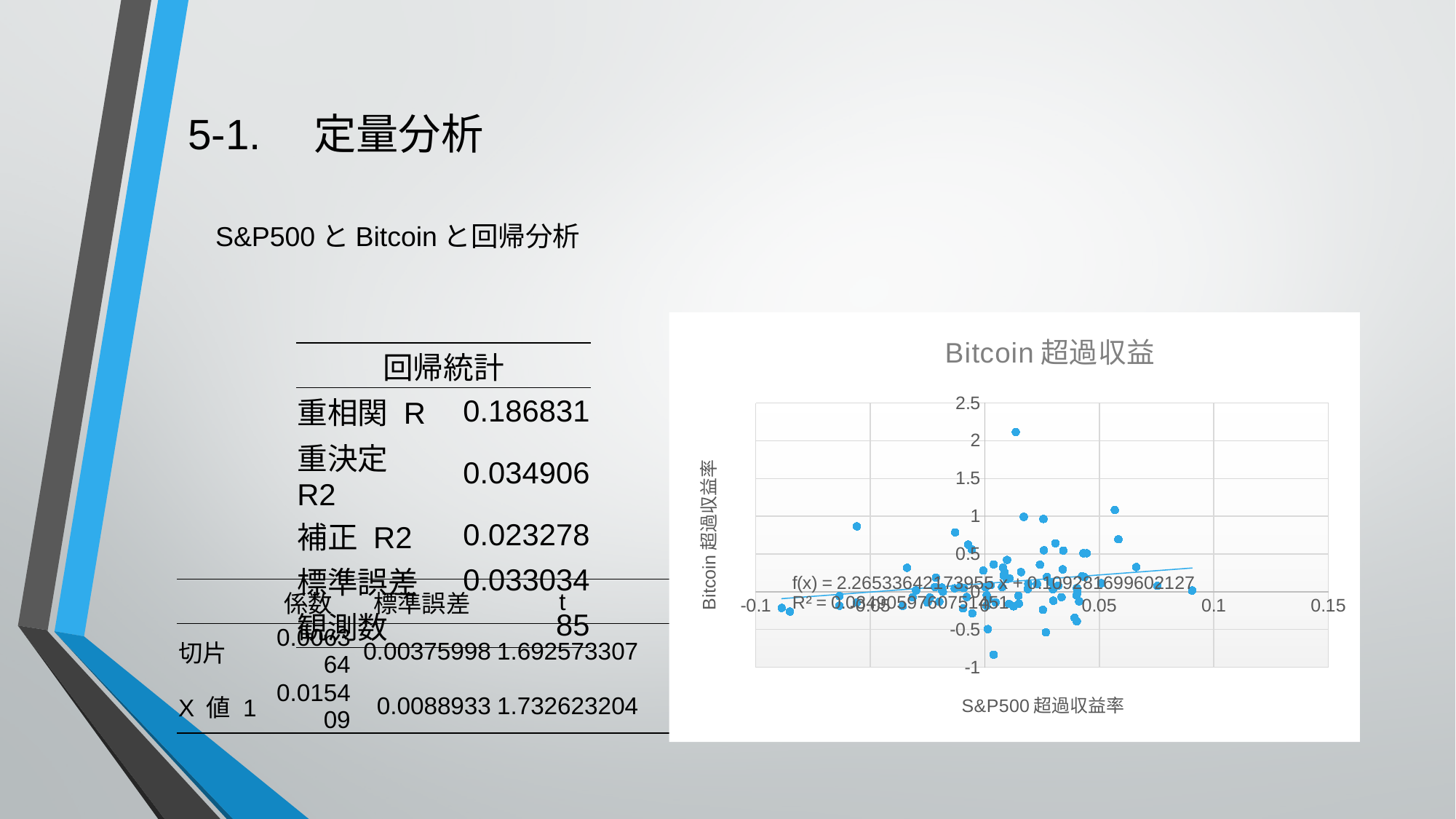

# 5-1.　定量分析
S&P500とBitcoinと回帰分析

### Chart:

| Category | Bitcoin超過収益 |
|---|---|
| 回帰統計 |  |
| --- | --- |
| 重相関 R | 0.186831 |
| 重決定 R2 | 0.034906 |
| 補正 R2 | 0.023278 |
| 標準誤差 | 0.033034 |
| 観測数 | 85 |
|  | 係数 | 標準誤差 | t |  |  |  |  |  |
| --- | --- | --- | --- | --- | --- | --- | --- | --- |
| 切片 | 0.006364 | 0.00375998 | 1.692573307 |  |  |  |  |  |
| X 値 1 | 0.015409 | 0.0088933 | 1.732623204 |  |  |  |  |  |